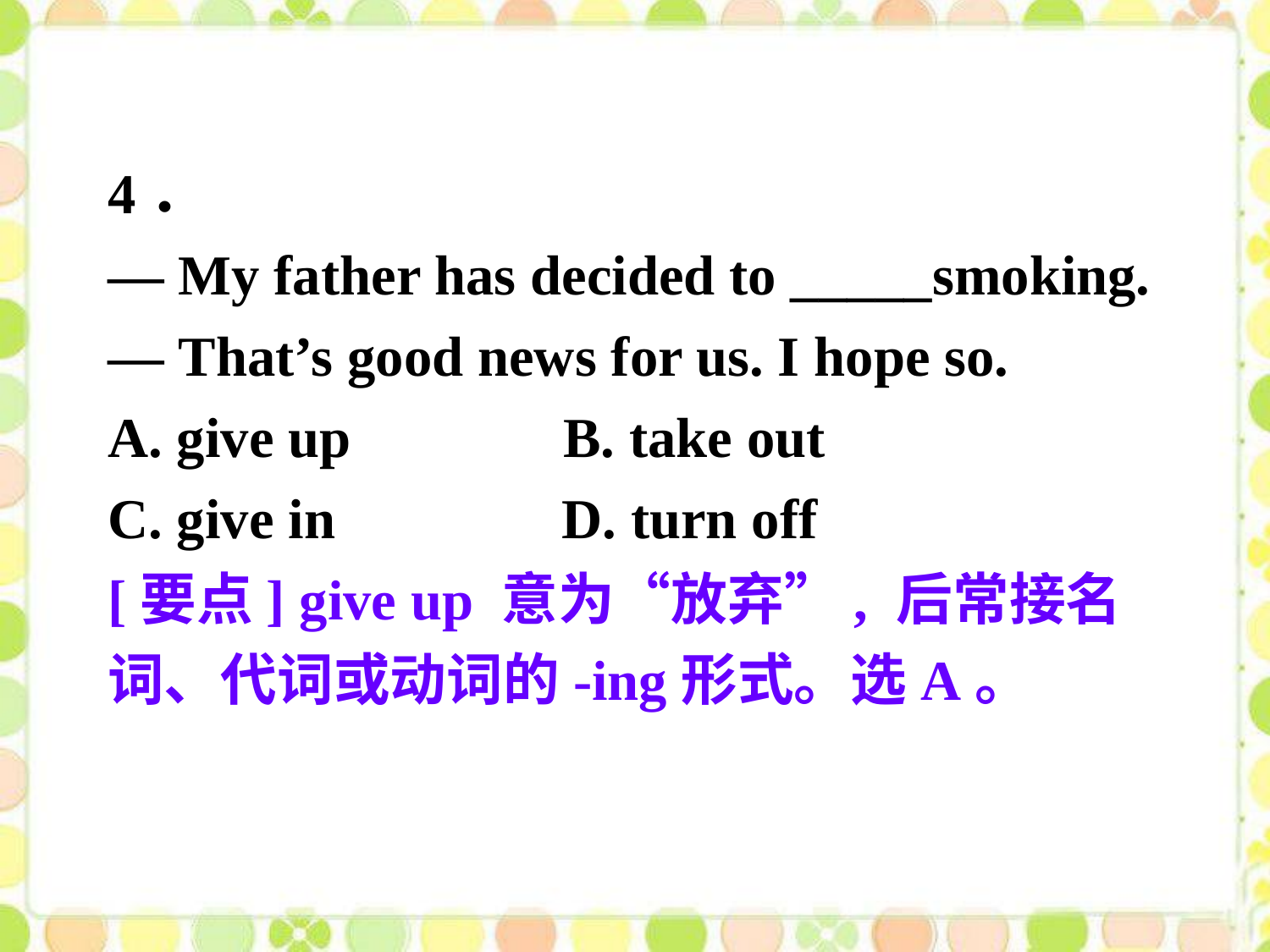

4．
— My father has decided to _____smoking.
— That’s good news for us. I hope so.
A. give up               B. take out
C. give in                D. turn off
[要点] give up 意为“放弃”, 后常接名词、代词或动词的-ing形式。选A。